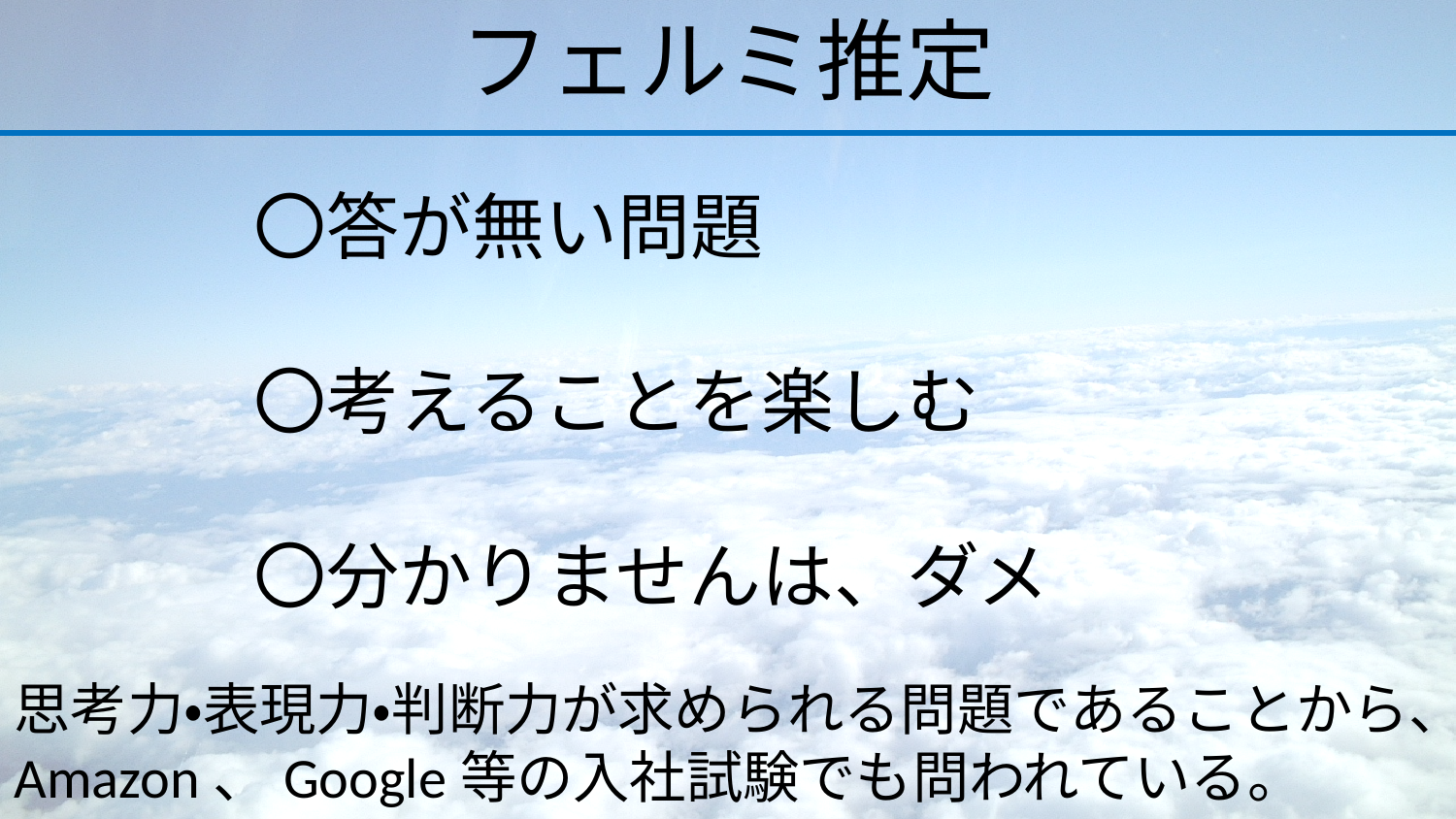

# フェルミ推定
〇答が無い問題

〇考えることを楽しむ

〇分かりませんは、ダメ
思考力・表現力・判断力が求められる問題であることから、Amazon、Google等の入社試験でも問われている。